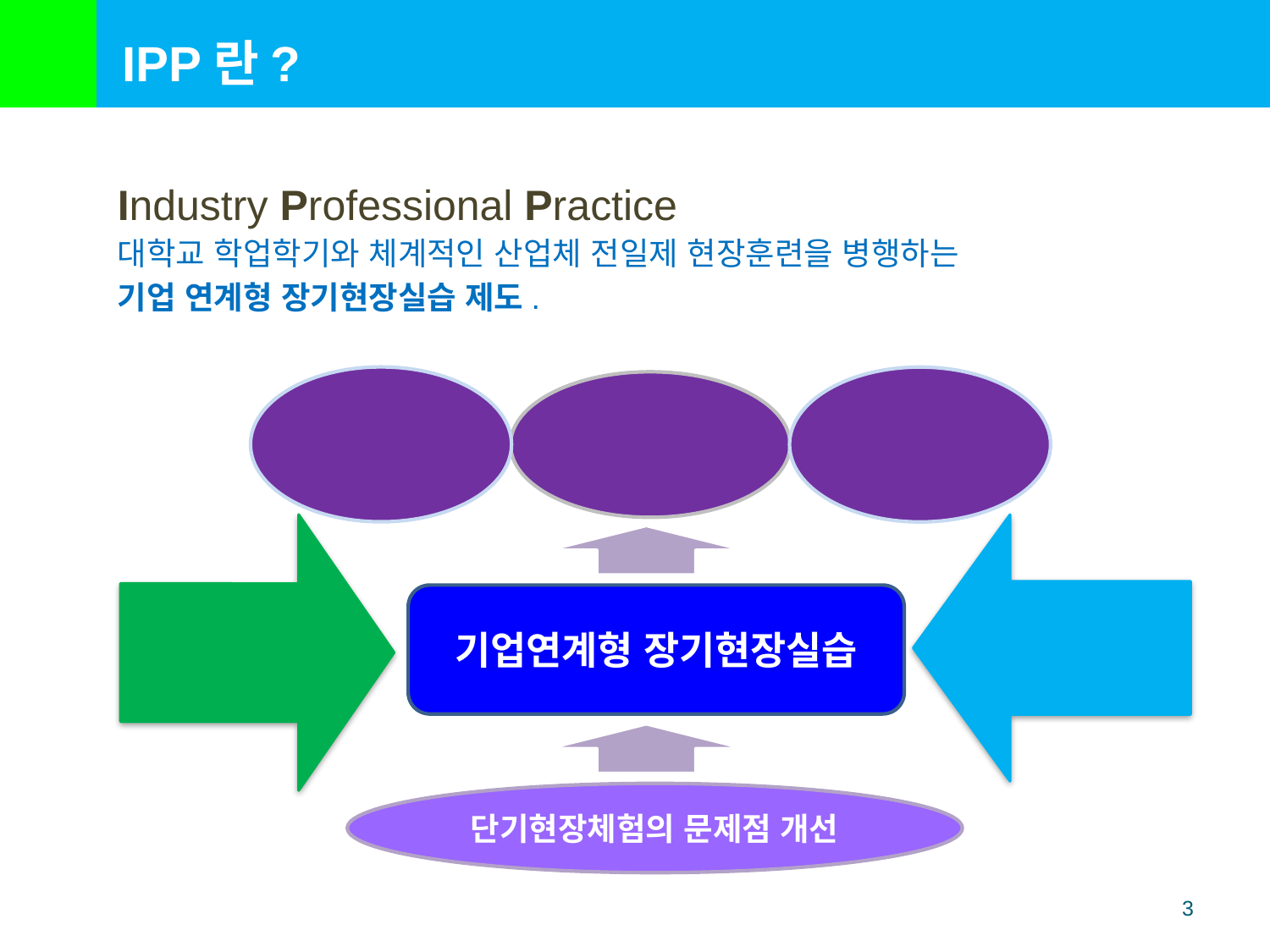

IPP란?
Industry Professional Practice
대학교 학업학기와 체계적인 산업체 전일제 현장훈련을 병행하는
기업 연계형 장기현장실습 제도.
산업체와 대학
미스매치 해소
현장지향
실무형 인재
양성
진로 설정,
취업역량 강화
대학교
학업학기
(Academic study)
산업현장
실무경험학기
(work experience)

단기현장체험의 문제점 개선

기업연계형 장기현장실습
3